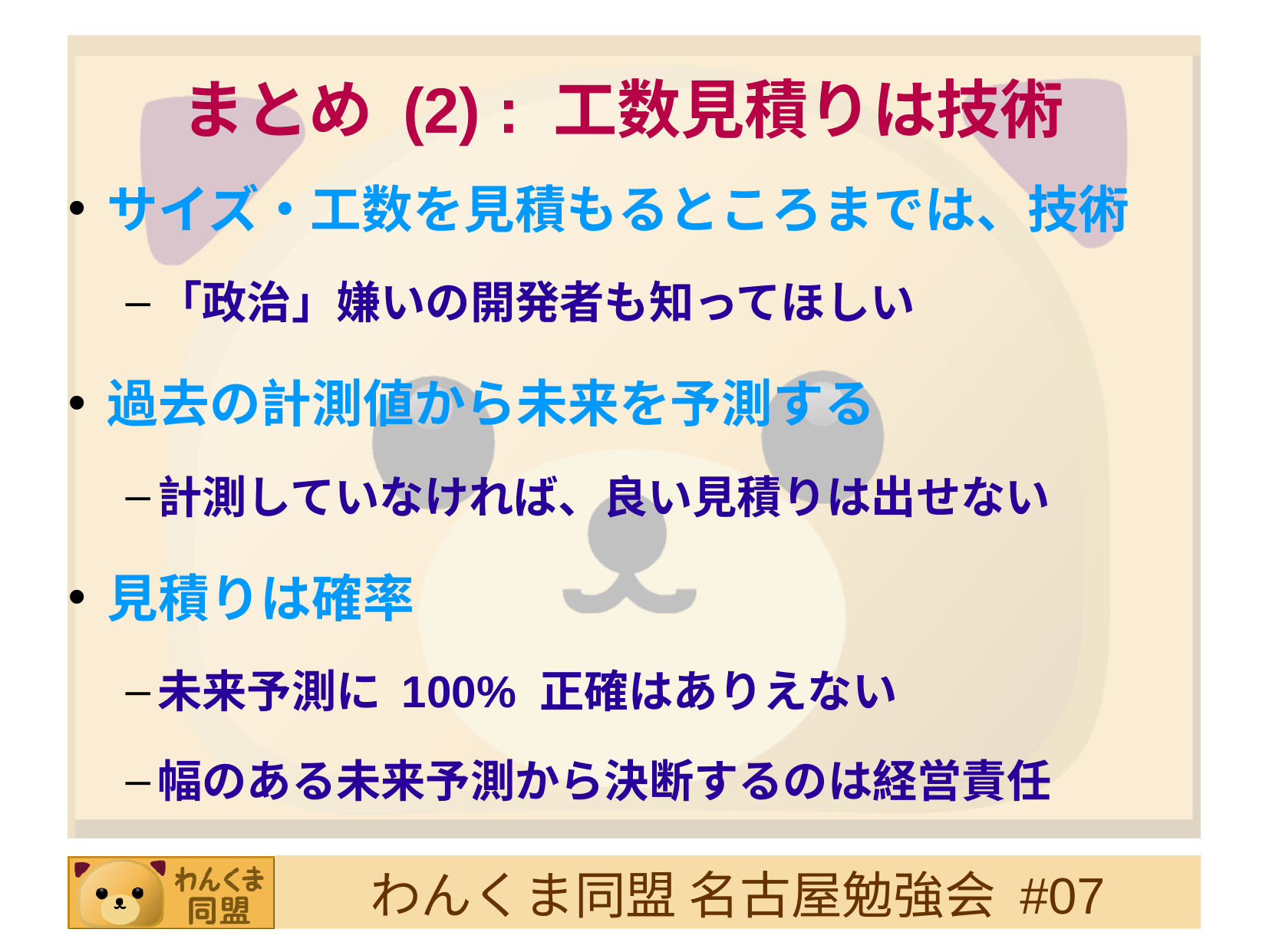

# まとめ (2) : 工数見積りは技術
サイズ・工数を見積もるところまでは、技術
「政治」嫌いの開発者も知ってほしい
過去の計測値から未来を予測する
計測していなければ、良い見積りは出せない
見積りは確率
未来予測に 100% 正確はありえない
幅のある未来予測から決断するのは経営責任